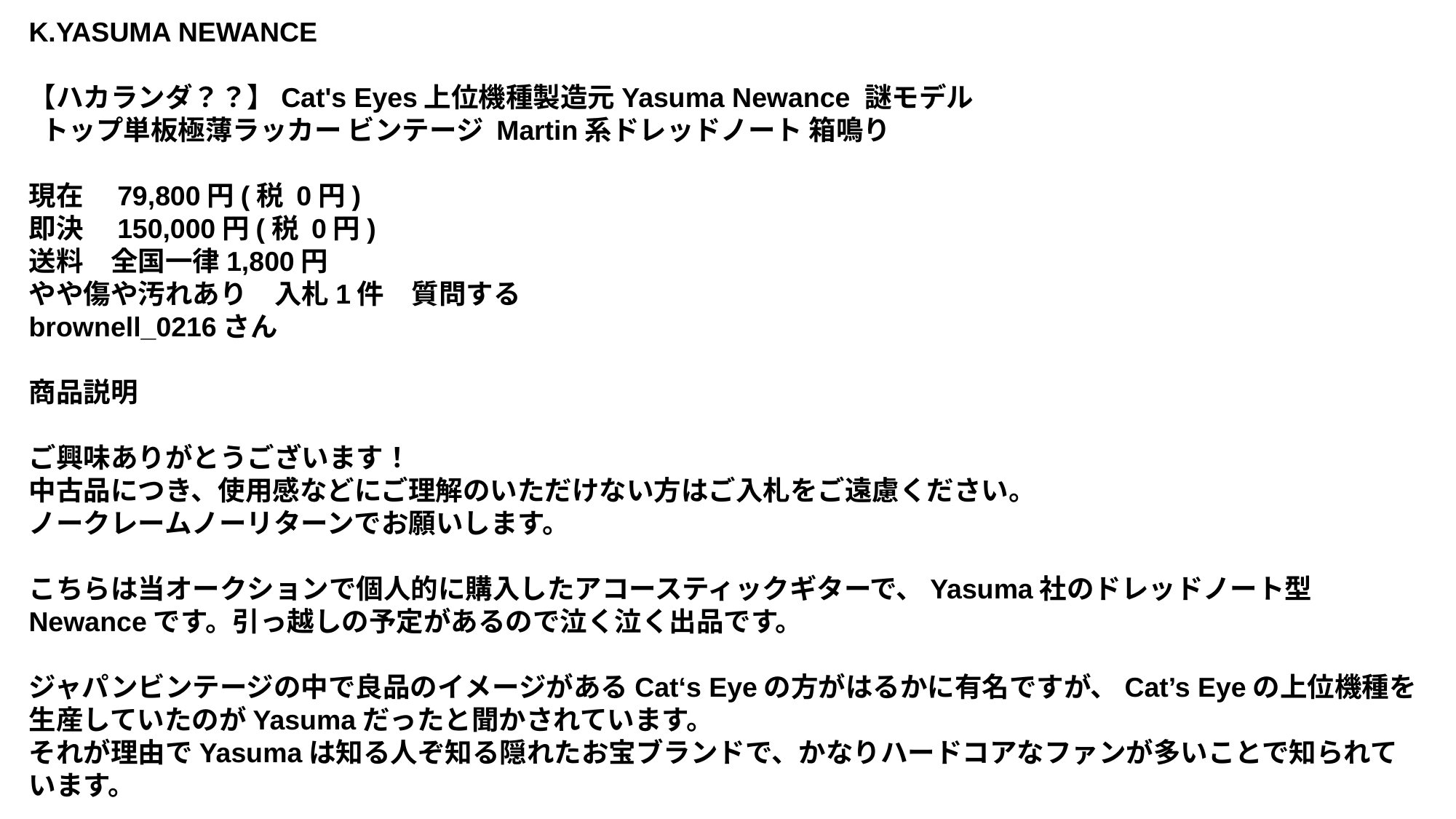

K.YASUMA NEWANCE

【ハカランダ？？】Cat's Eyes上位機種製造元Yasuma Newance 謎モデル
 トップ単板極薄ラッカー ビンテージ Martin系ドレッドノート 箱鳴り

現在　79,800円(税 0円)
即決　150,000円(税 0円)
送料　全国一律1,800円
やや傷や汚れあり　入札1件　質問する
brownell_0216さん

商品説明

ご興味ありがとうございます！
中古品につき、使用感などにご理解のいただけない方はご入札をご遠慮ください。
ノークレームノーリターンでお願いします。

こちらは当オークションで個人的に購入したアコースティックギターで、Yasuma社のドレッドノート型Newanceです。引っ越しの予定があるので泣く泣く出品です。

ジャパンビンテージの中で良品のイメージがあるCat‘s Eyeの方がはるかに有名ですが、Cat’s Eyeの上位機種を生産していたのがYasumaだったと聞かされています。
それが理由でYasumaは知る人ぞ知る隠れたお宝ブランドで、かなりハードコアなファンが多いことで知られています。